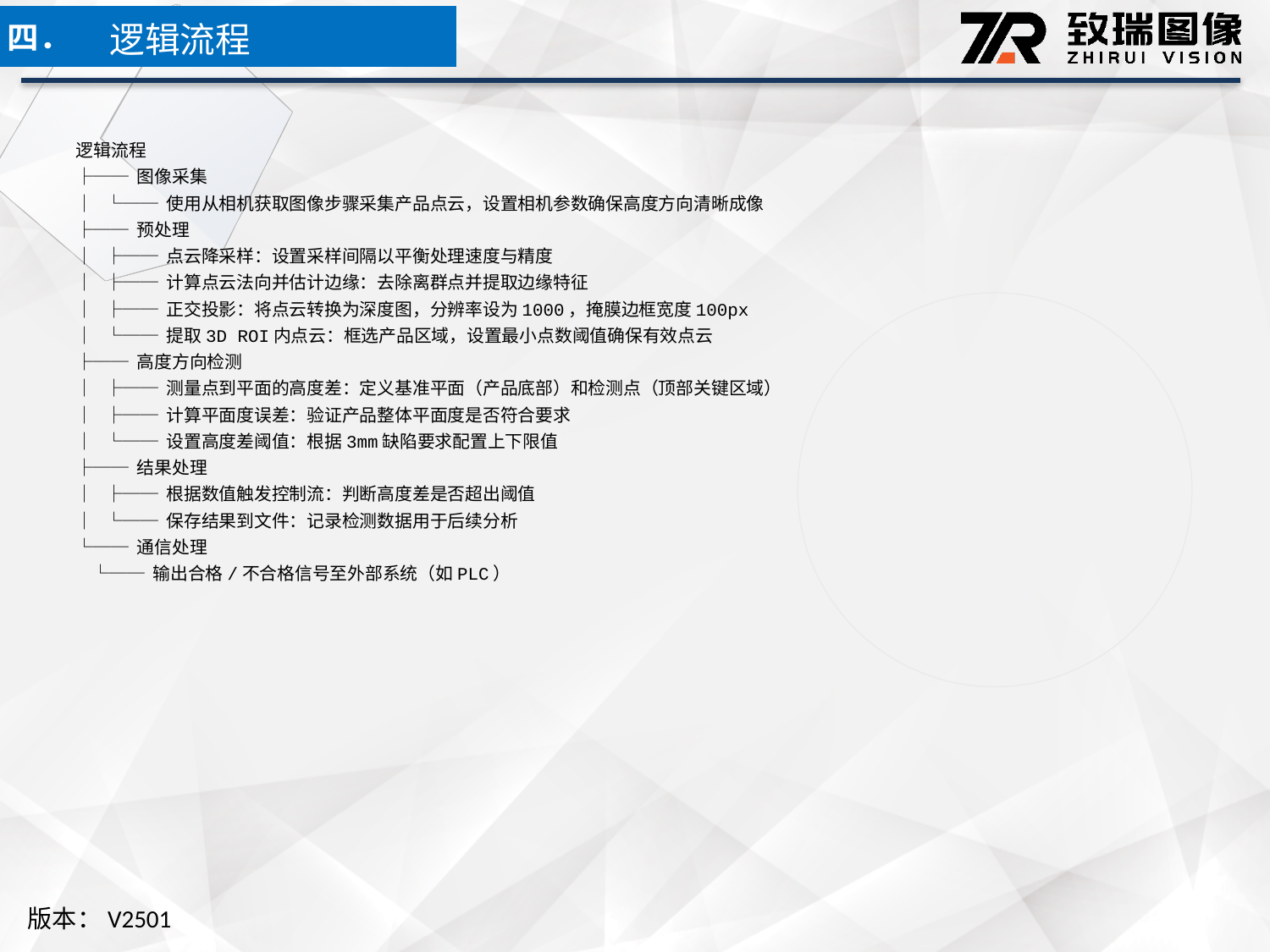

逻辑流程
四．

逻辑流程
├── 图像采集
│   └── 使用从相机获取图像步骤采集产品点云，设置相机参数确保高度方向清晰成像
├── 预处理
│   ├── 点云降采样：设置采样间隔以平衡处理速度与精度
│   ├── 计算点云法向并估计边缘：去除离群点并提取边缘特征
│   ├── 正交投影：将点云转换为深度图，分辨率设为1000，掩膜边框宽度100px
│   └── 提取3D ROI内点云：框选产品区域，设置最小点数阈值确保有效点云
├── 高度方向检测
│   ├── 测量点到平面的高度差：定义基准平面（产品底部）和检测点（顶部关键区域）
│   ├── 计算平面度误差：验证产品整体平面度是否符合要求
│   └── 设置高度差阈值：根据3mm缺陷要求配置上下限值
├── 结果处理
│   ├── 根据数值触发控制流：判断高度差是否超出阈值
│   └── 保存结果到文件：记录检测数据用于后续分析
└── 通信处理
    └── 输出合格/不合格信号至外部系统（如PLC）